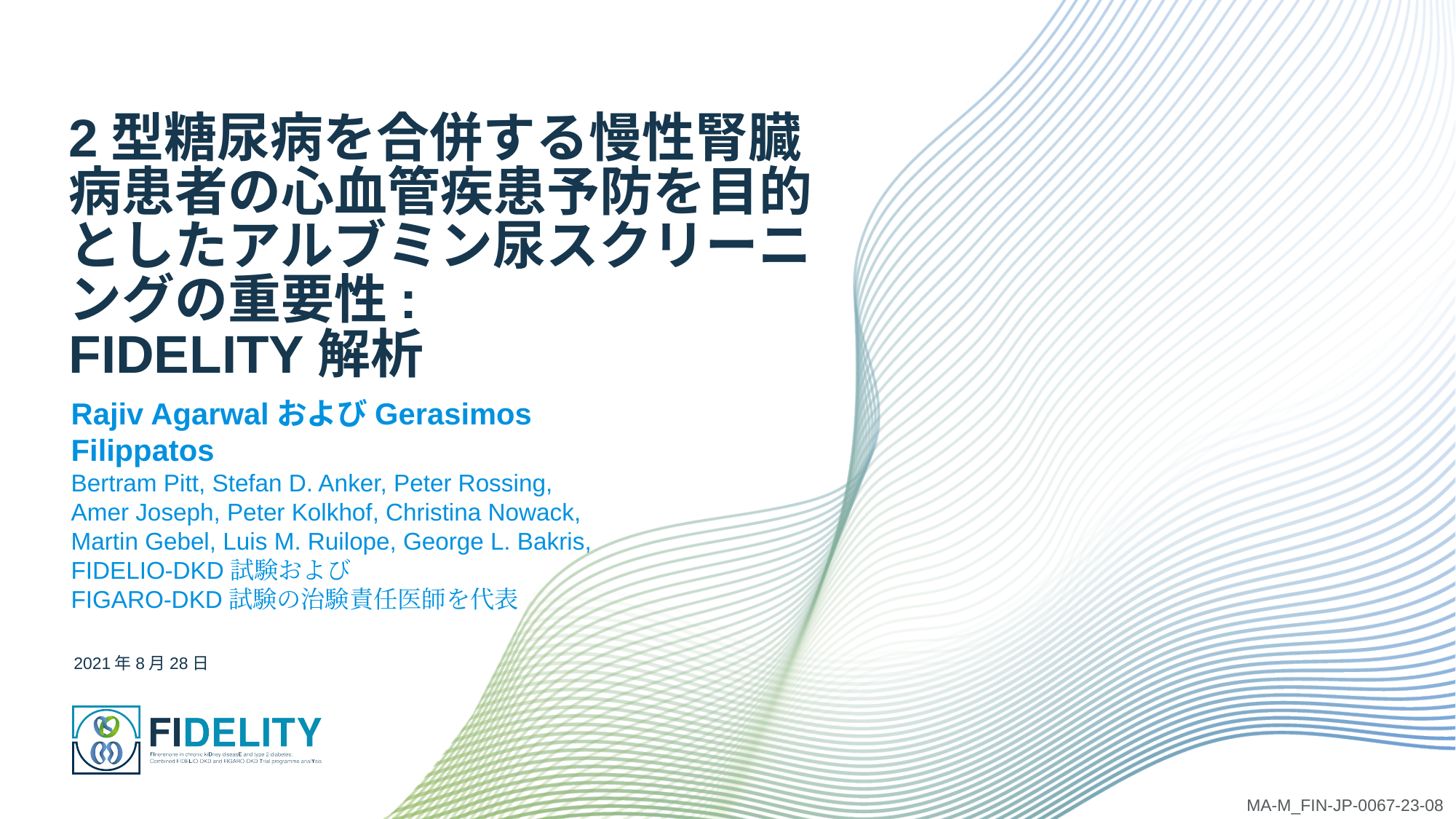

# 2型糖尿病を合併する慢性腎臓病患者の心血管疾患予防を目的 としたアルブミン尿スクリーニングの重要性: FIDELITY解析
Rajiv AgarwalおよびGerasimos Filippatos
Bertram Pitt, Stefan D. Anker, Peter Rossing,
Amer Joseph, Peter Kolkhof, Christina Nowack,
Martin Gebel, Luis M. Ruilope, George L. Bakris,
FIDELIO-DKD試験および
FIGARO-DKD試験の治験責任医師を代表
2021年8月28日
MA-M_FIN-JP-0067-23-08